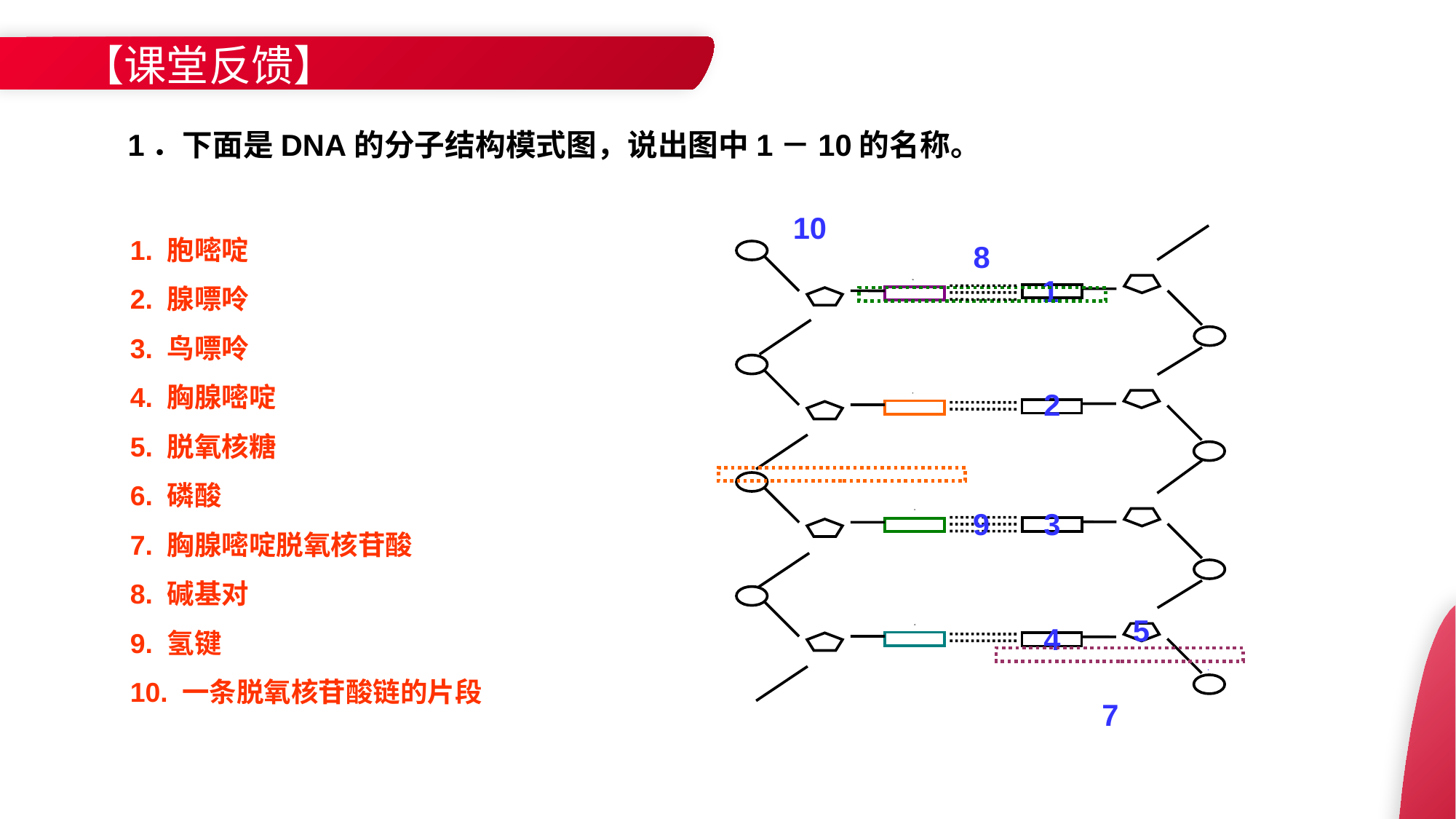

【课堂反馈】
1．下面是DNA的分子结构模式图，说出图中1－10的名称。
10

8
1
G

2
T

9
3
C

5
4
A

6
7
1. 胞嘧啶
2. 腺嘌呤
3. 鸟嘌呤
4. 胸腺嘧啶
5. 脱氧核糖
6. 磷酸
7. 胸腺嘧啶脱氧核苷酸
8. 碱基对
9. 氢键
10. 一条脱氧核苷酸链的片段